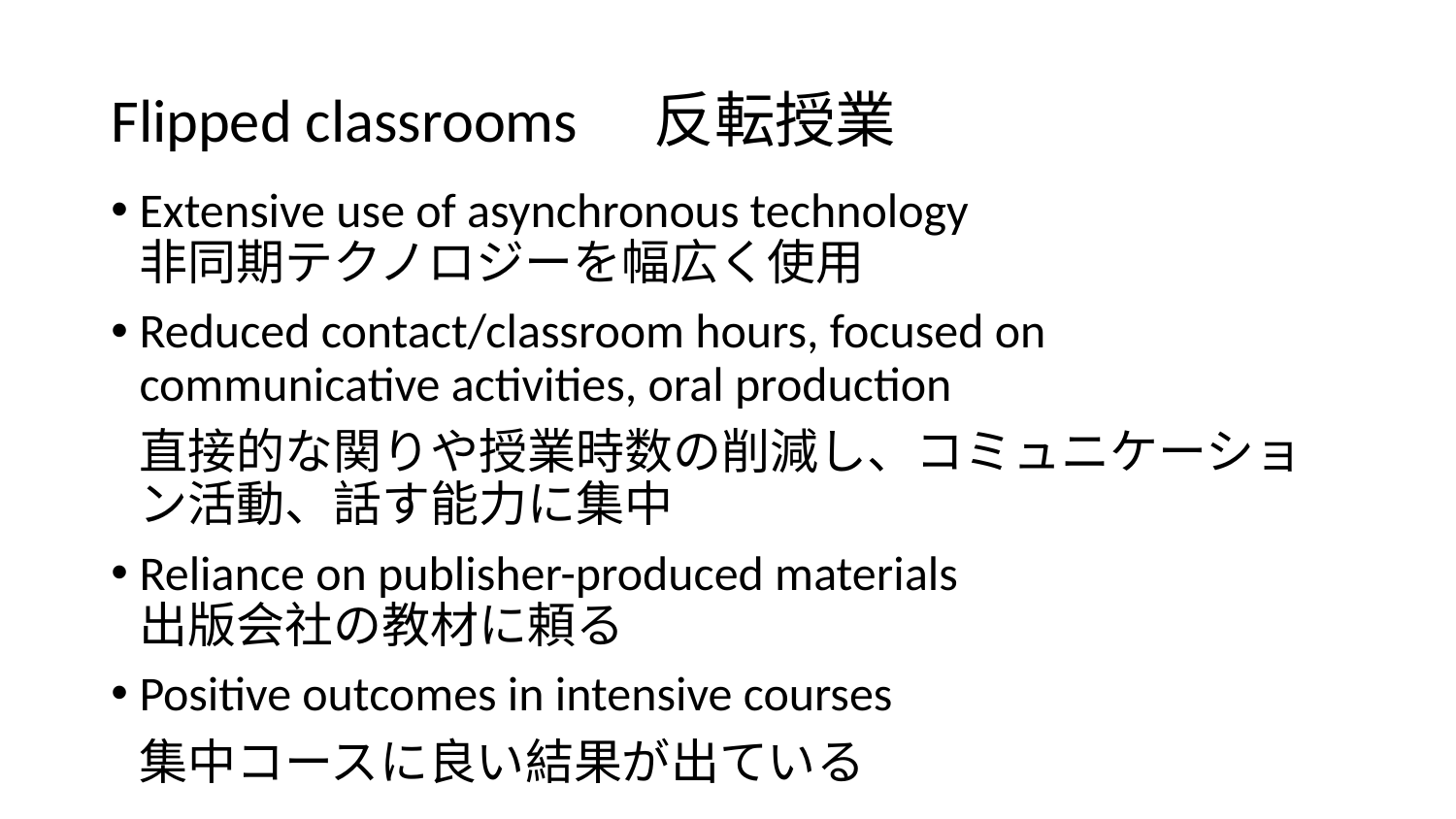

# Flipped classrooms　反転授業
Extensive use of asynchronous technology
非同期テクノロジーを幅広く使用
Reduced contact/classroom hours, focused on communicative activities, oral production
直接的な関りや授業時数の削減し、コミュニケーション活動、話す能力に集中
Reliance on publisher-produced materials
出版会社の教材に頼る
Positive outcomes in intensive courses
集中コースに良い結果が出ている